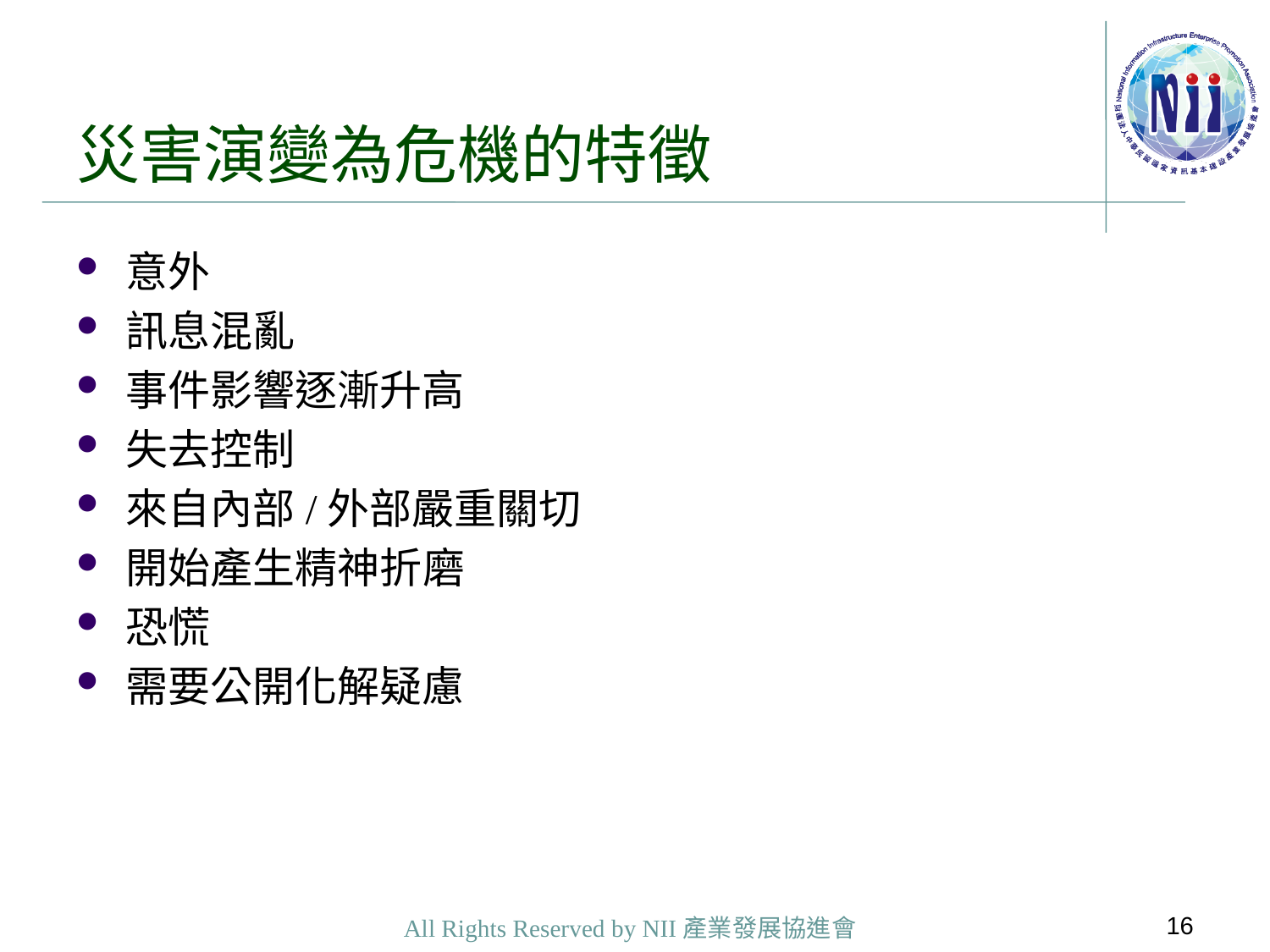

# 災害演變為危機的特徵
意外
訊息混亂
事件影響逐漸升高
失去控制
來自內部/外部嚴重關切
開始產生精神折磨
恐慌
需要公開化解疑慮

16
All Rights Reserved by NII產業發展協進會